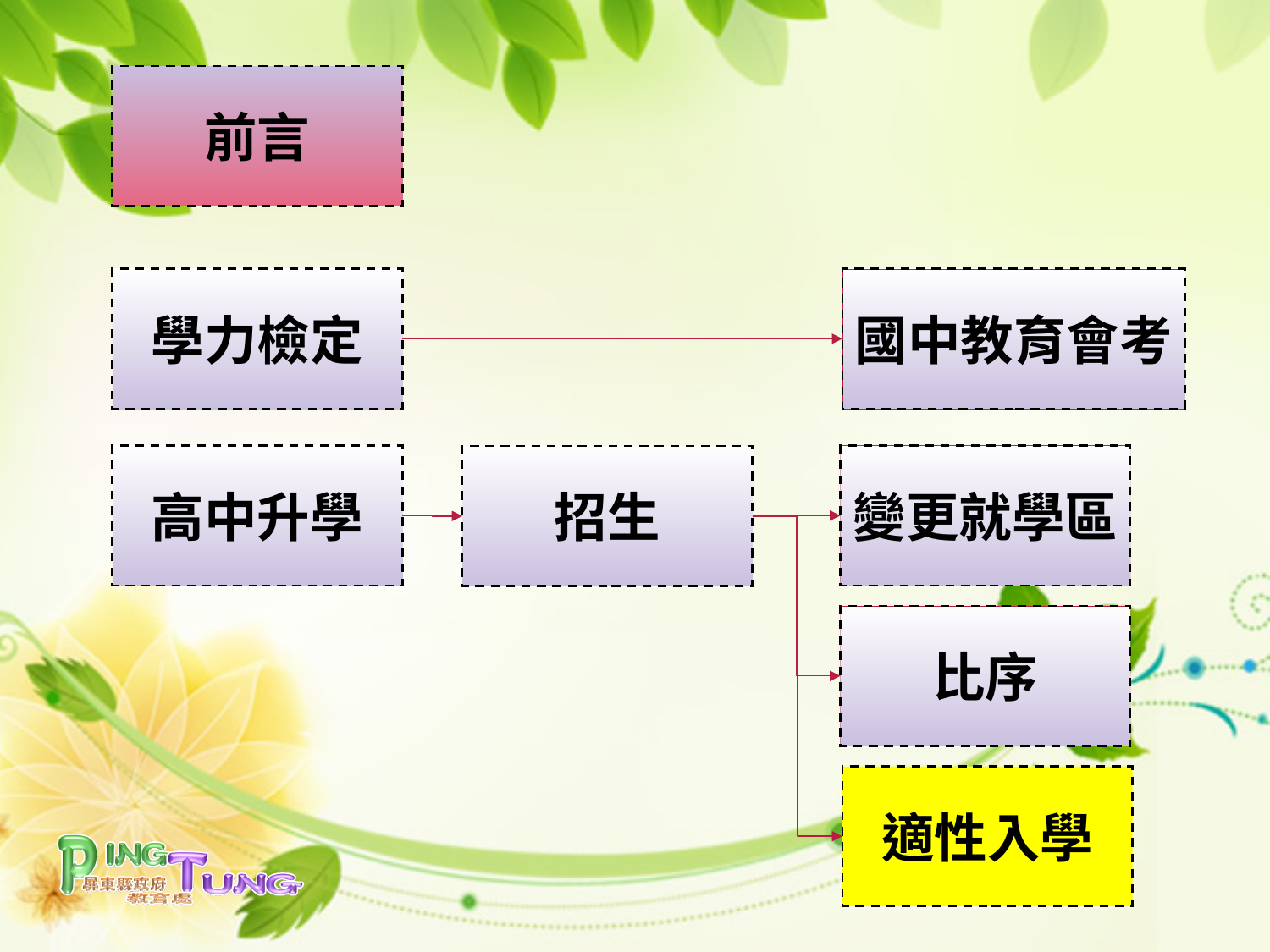

前言
學力檢定
國中教育會考
高中升學
變更就學區
招生
比序
適性入學